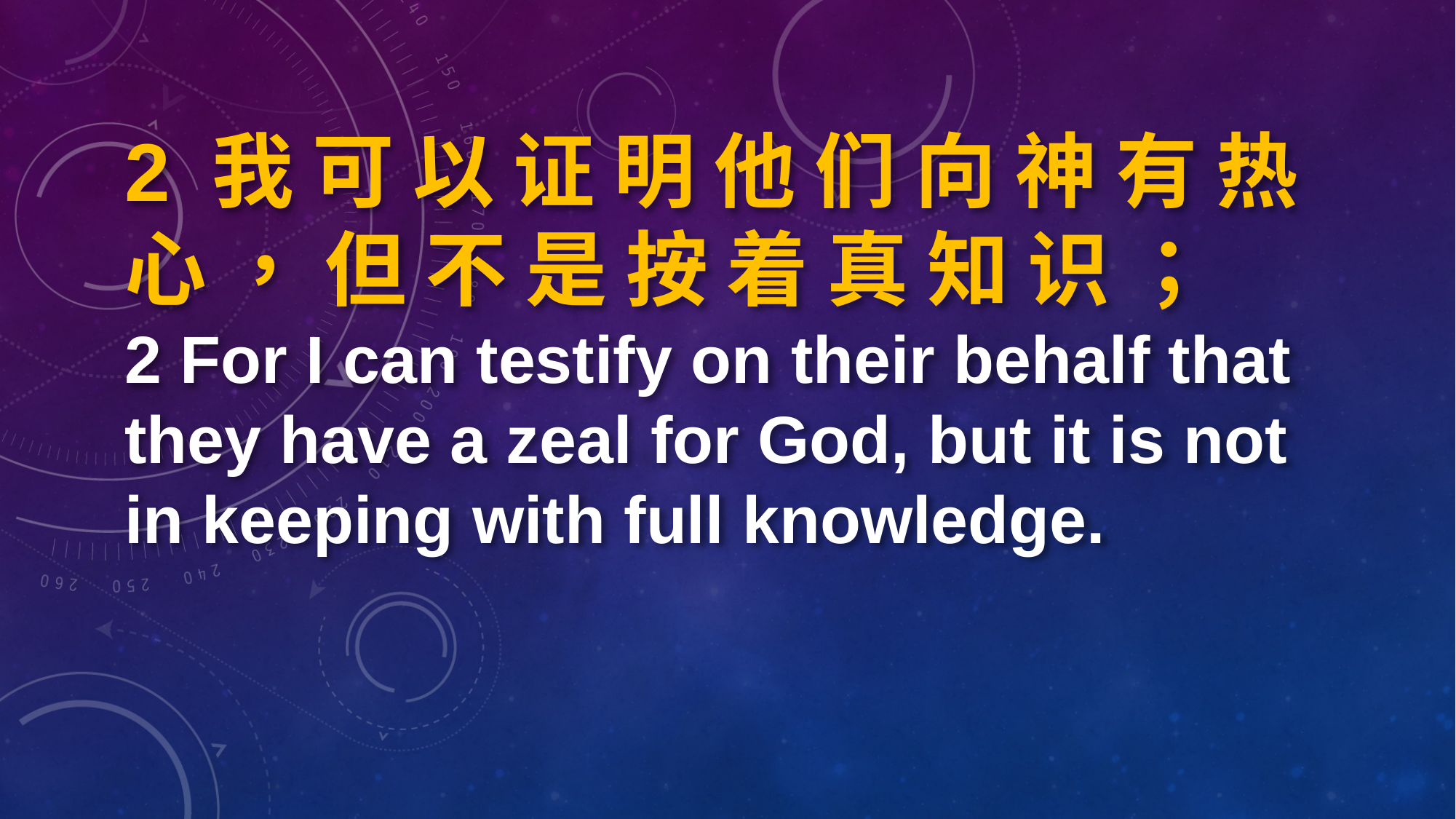

2 我 可 以 证 明 他 们 向 神 有 热 心 ， 但 不 是 按 着 真 知 识 ；
2 For I can testify on their behalf that they have a zeal for God, but it is not in keeping with full knowledge.